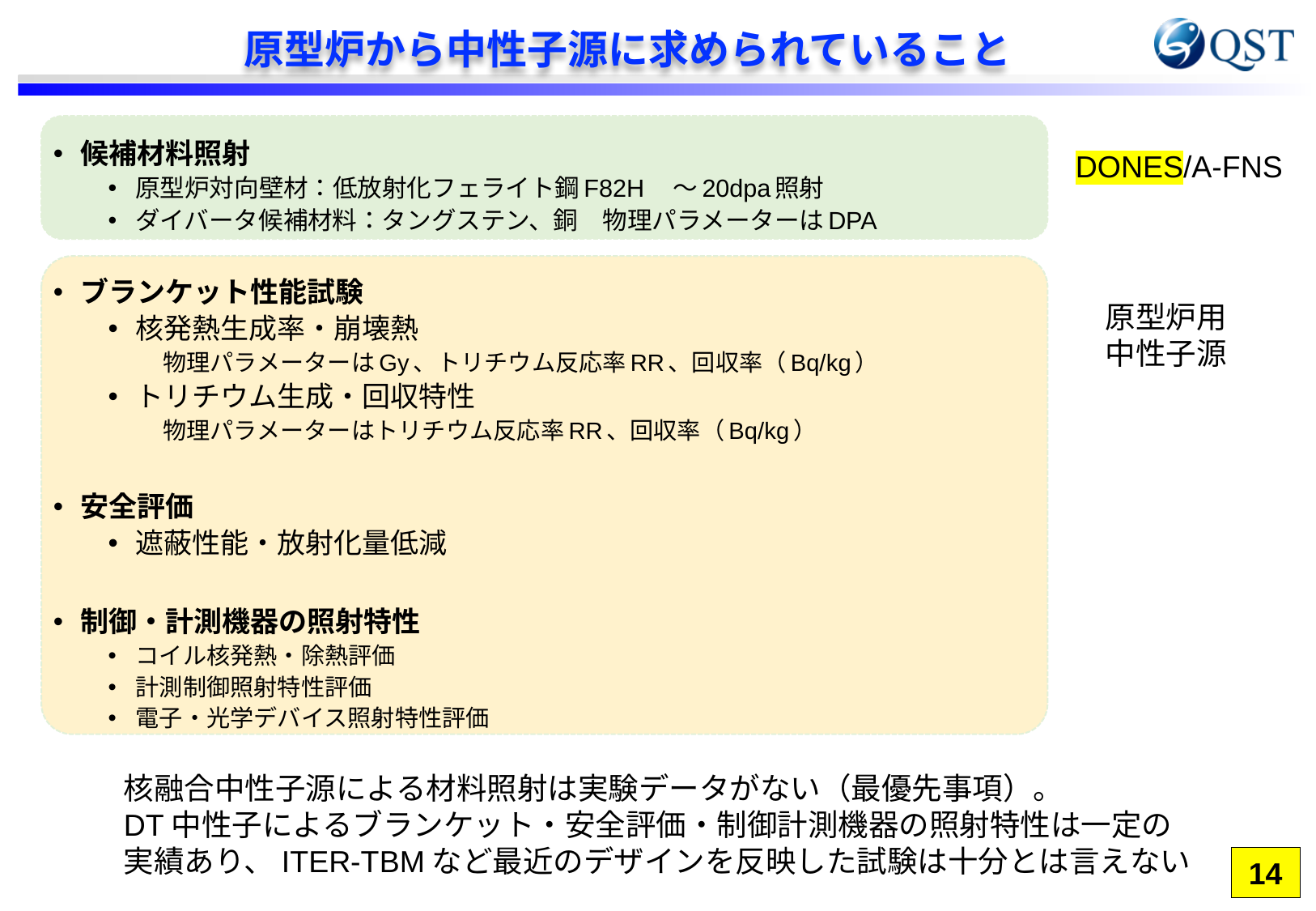

原型炉から中性子源に求められていること

候補材料照射
原型炉対向壁材：低放射化フェライト鋼F82H　～20dpa照射
ダイバータ候補材料：タングステン、銅　物理パラメーターはDPA

ブランケット性能試験
核発熱生成率・崩壊熱
物理パラメーターはGy、トリチウム反応率RR、回収率（Bq/kg）
トリチウム生成・回収特性
物理パラメーターはトリチウム反応率RR、回収率（Bq/kg）

安全評価
遮蔽性能・放射化量低減

制御・計測機器の照射特性
コイル核発熱・除熱評価
計測制御照射特性評価
電子・光学デバイス照射特性評価
DONES/A-FNS

原型炉用中性子源
核融合中性子源による材料照射は実験データがない（最優先事項）。
DT中性子によるブランケット・安全評価・制御計測機器の照射特性は一定の実績あり、ITER-TBMなど最近のデザインを反映した試験は十分とは言えない
14